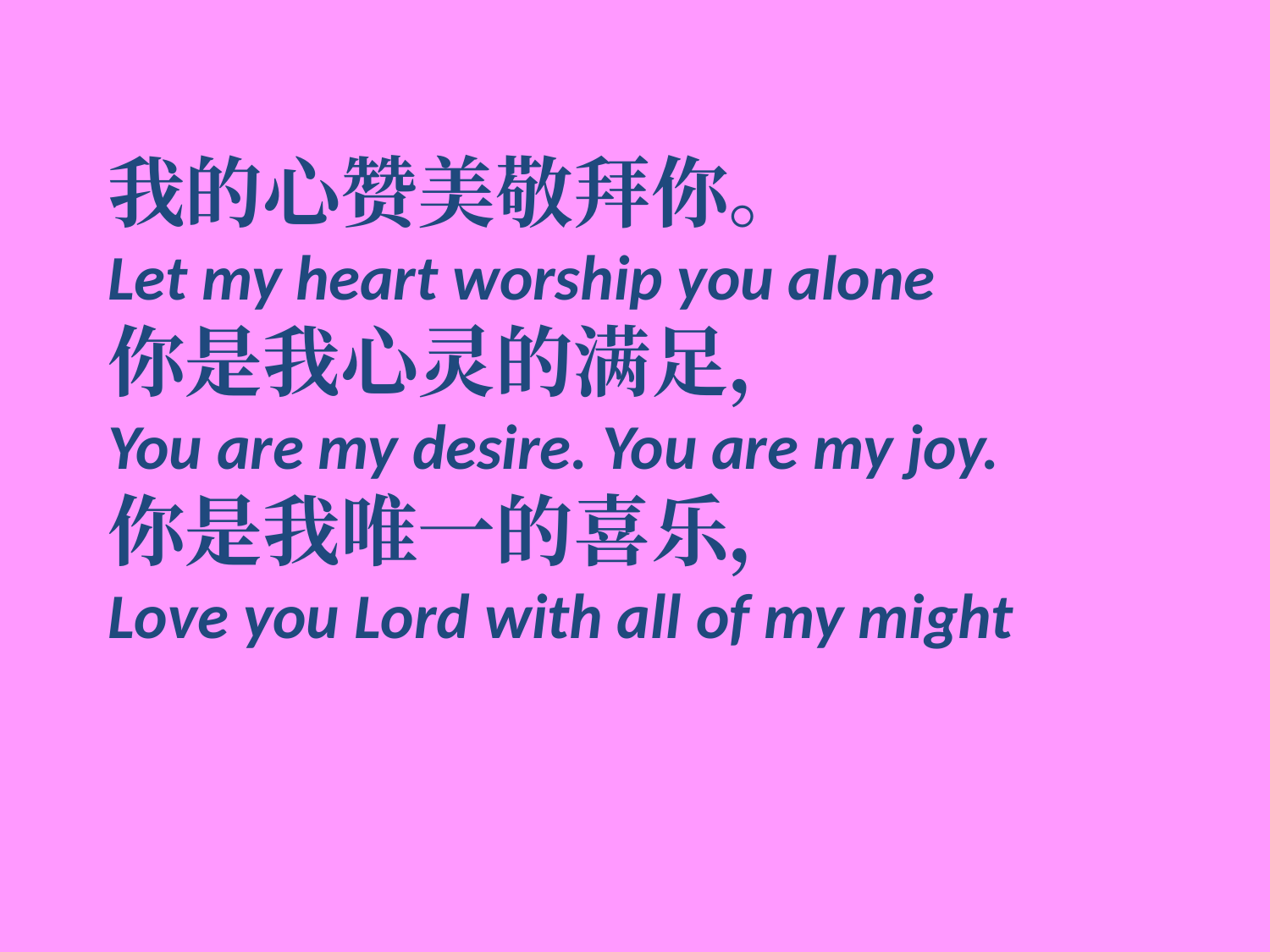

我的心赞美敬拜你。
Let my heart worship you alone
你是我心灵的满足，
You are my desire. You are my joy.
你是我唯一的喜乐，
Love you Lord with all of my might